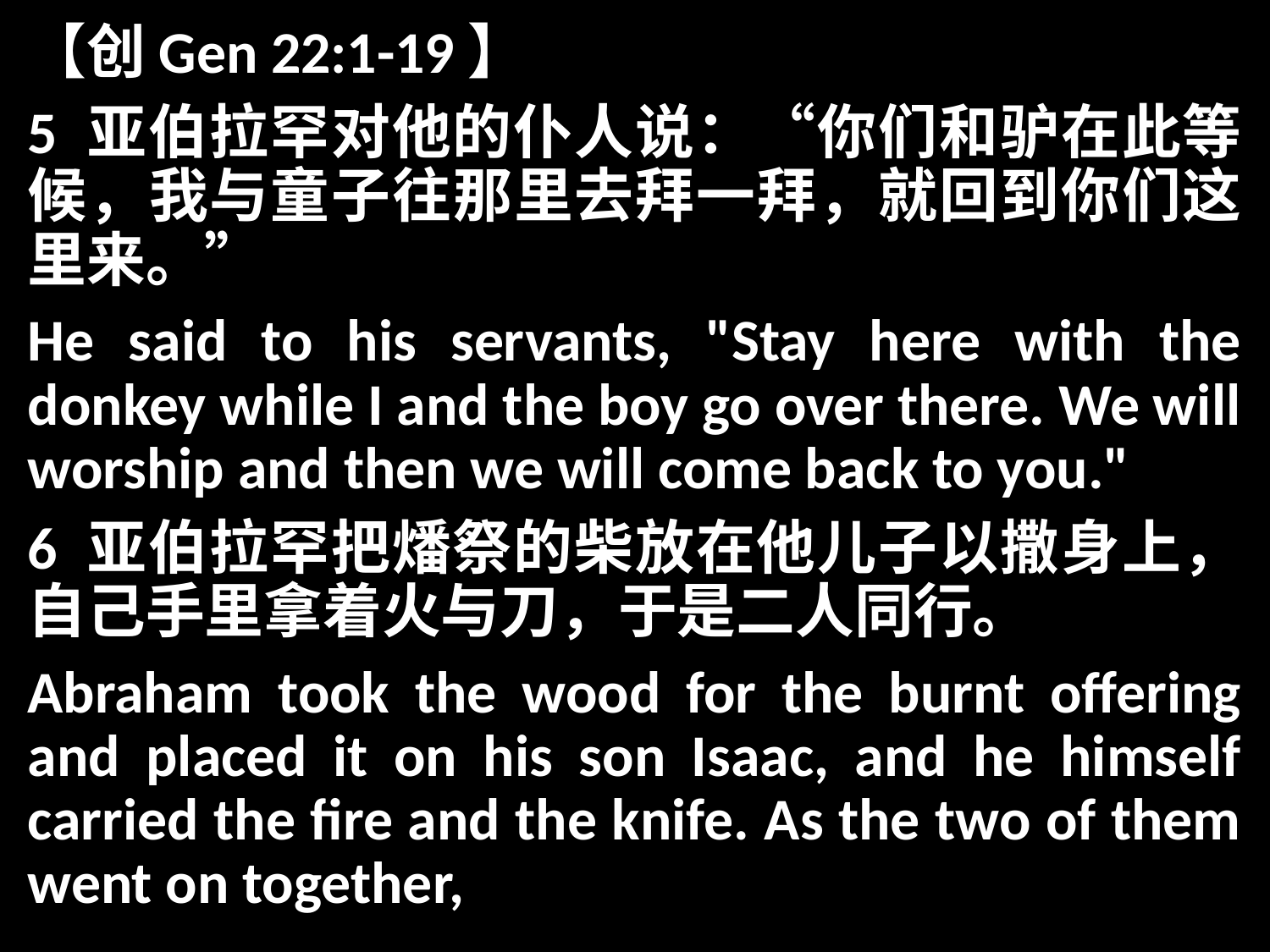

【创Gen 22:1-19】
5 亚伯拉罕对他的仆人说：“你们和驴在此等候，我与童子往那里去拜一拜，就回到你们这里来。”
He said to his servants, "Stay here with the donkey while I and the boy go over there. We will worship and then we will come back to you."
6 亚伯拉罕把燔祭的柴放在他儿子以撒身上，自己手里拿着火与刀，于是二人同行。
Abraham took the wood for the burnt offering and placed it on his son Isaac, and he himself carried the fire and the knife. As the two of them went on together,